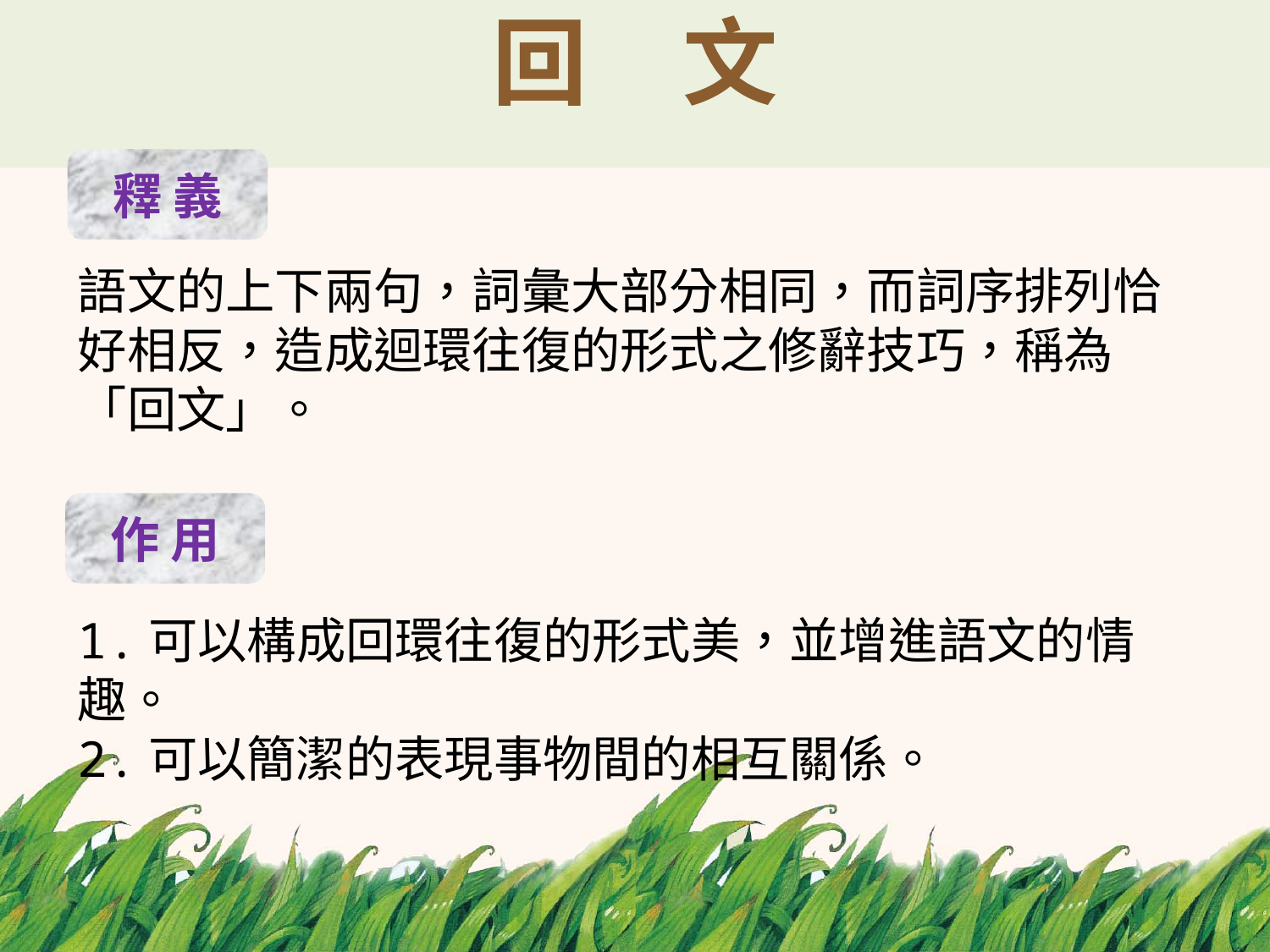

# 回　文
釋 義
語文的上下兩句，詞彙大部分相同，而詞序排列恰好相反，造成迴環往復的形式之修辭技巧，稱為「回文」。
作 用
1.可以構成回環往復的形式美，並增進語文的情趣。
2.可以簡潔的表現事物間的相互關係。